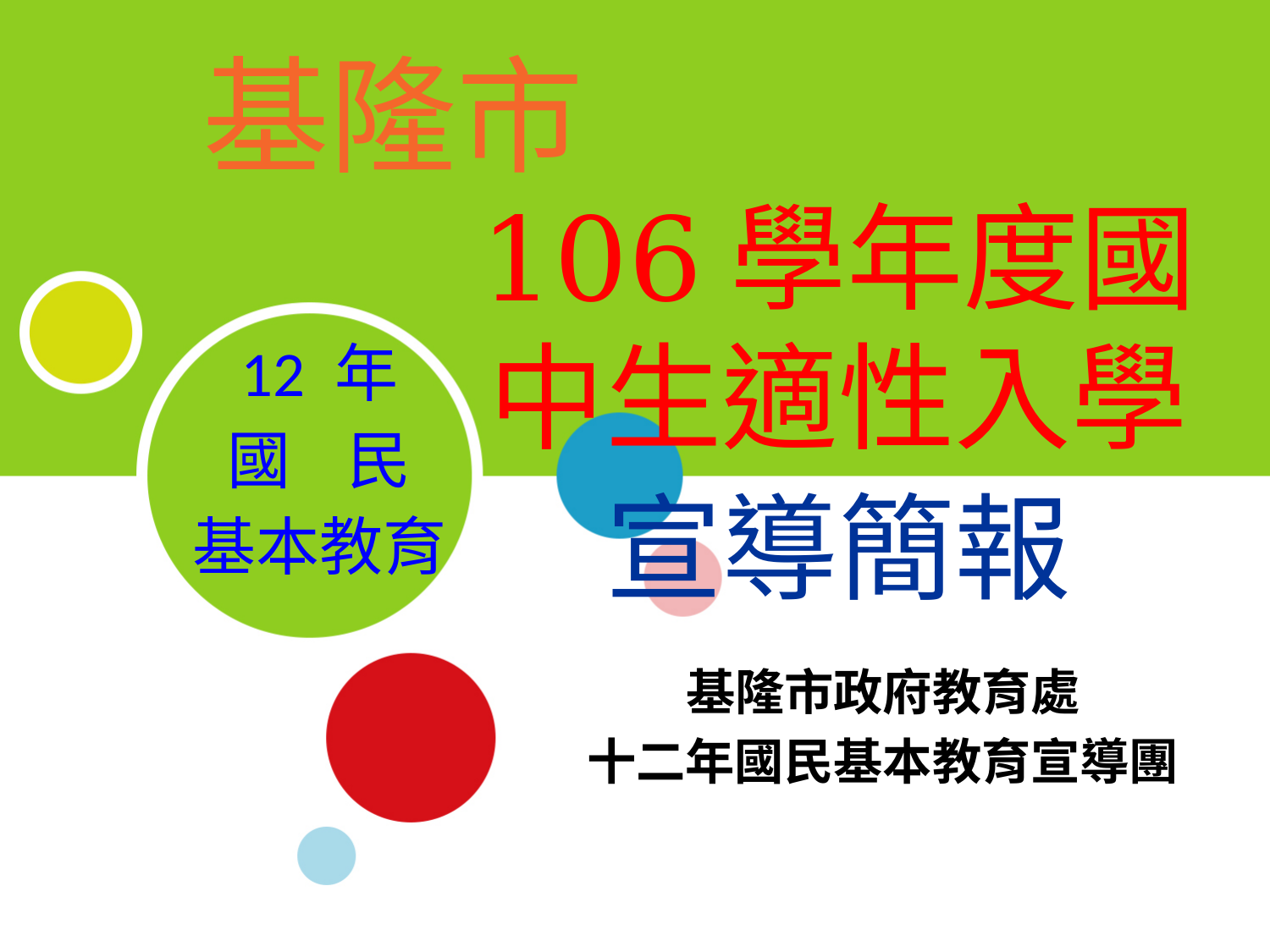

基隆市
106學年度國中生適性入學
宣導簡報
12 年
國    民
基本教育
基隆市政府教育處
十二年國民基本教育宣導團